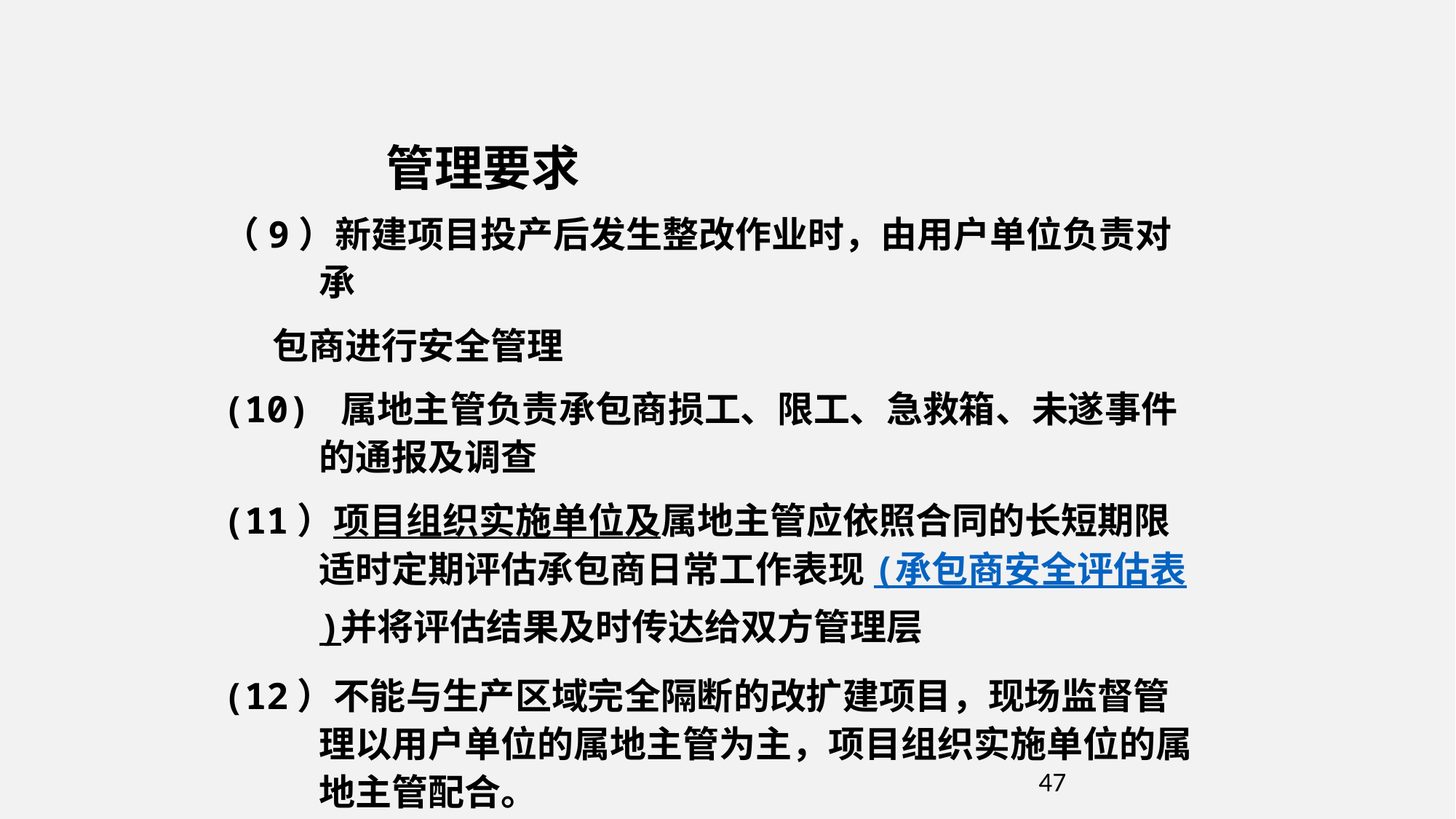

# 管理要求
（9）新建项目投产后发生整改作业时，由用户单位负责对承
     包商进行安全管理
(10) 属地主管负责承包商损工、限工、急救箱、未遂事件的通报及调查
(11）项目组织实施单位及属地主管应依照合同的长短期限适时定期评估承包商日常工作表现(承包商安全评估表)并将评估结果及时传达给双方管理层
(12）不能与生产区域完全隔断的改扩建项目，现场监督管理以用户单位的属地主管为主，项目组织实施单位的属地主管配合。

47